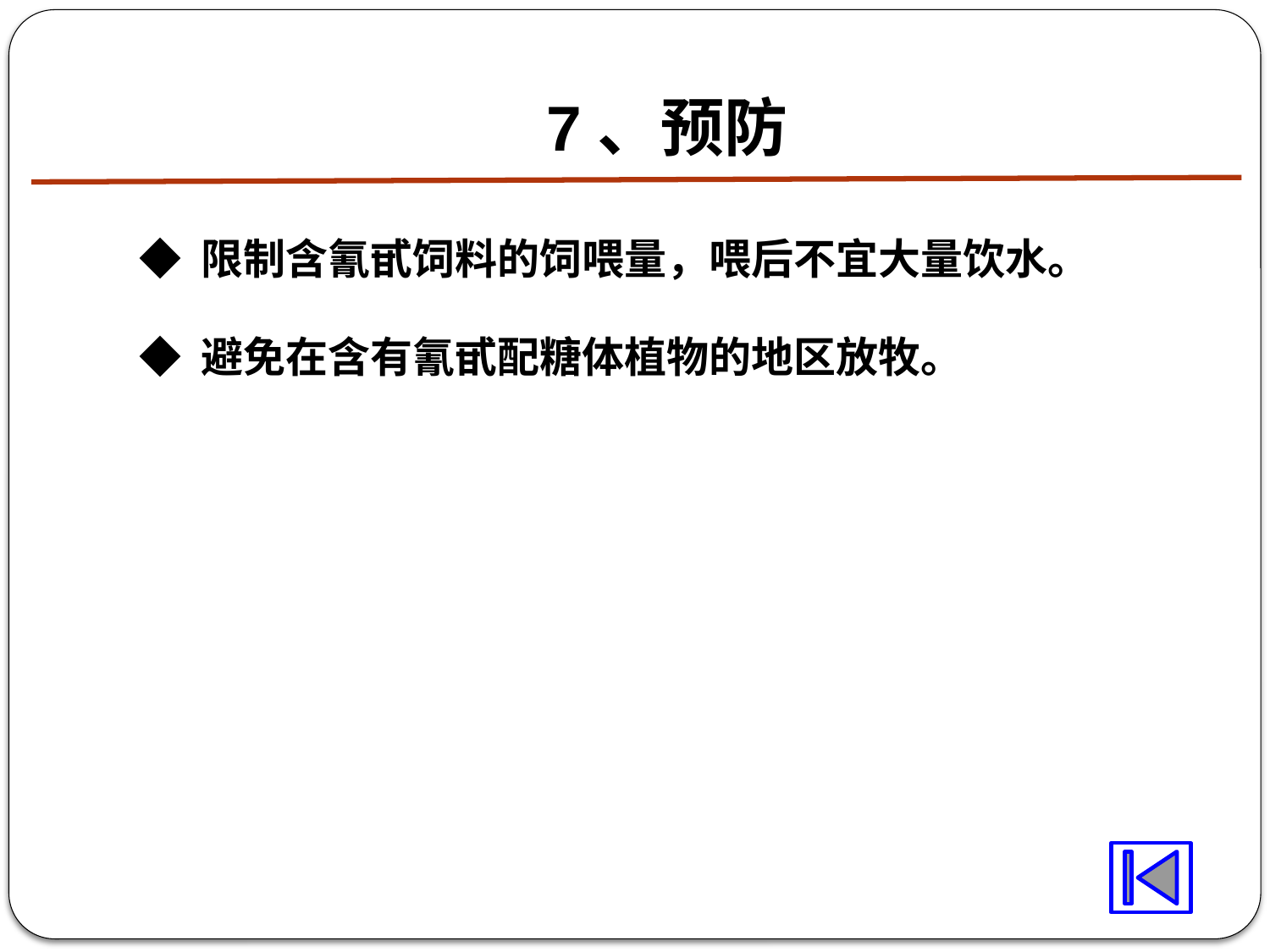

# 7、预防
◆ 限制含氰甙饲料的饲喂量，喂后不宜大量饮水。
◆ 避免在含有氰甙配糖体植物的地区放牧。